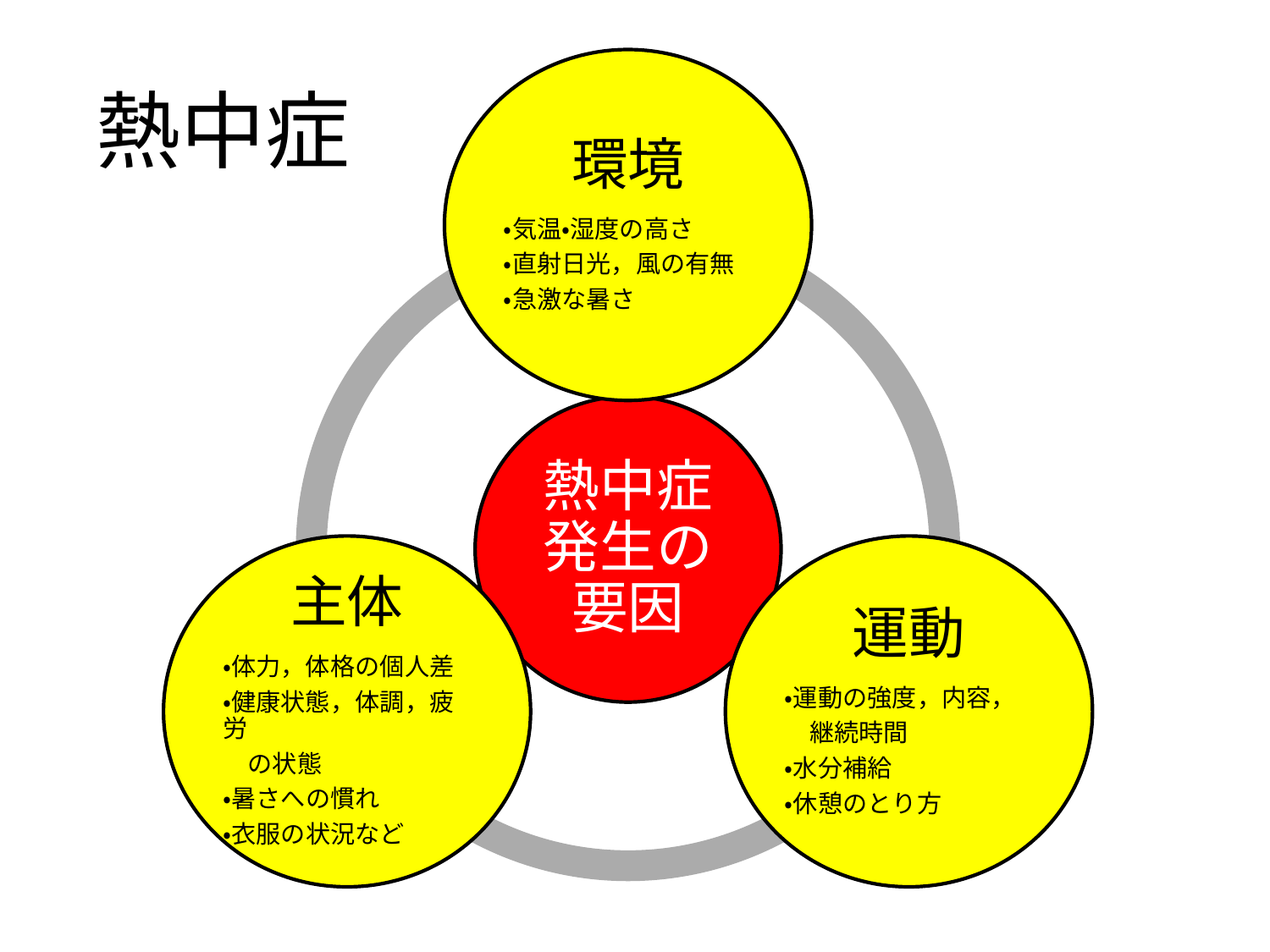

熱中症
熱中症発生の要因
環境
・気温・湿度の高さ
・直射日光，風の有無
・急激な暑さ
運動
・運動の強度，内容，
　継続時間
・水分補給
・休憩のとり方
主体
・体力，体格の個人差
・健康状態，体調，疲労
　の状態
・暑さへの慣れ
・衣服の状況など